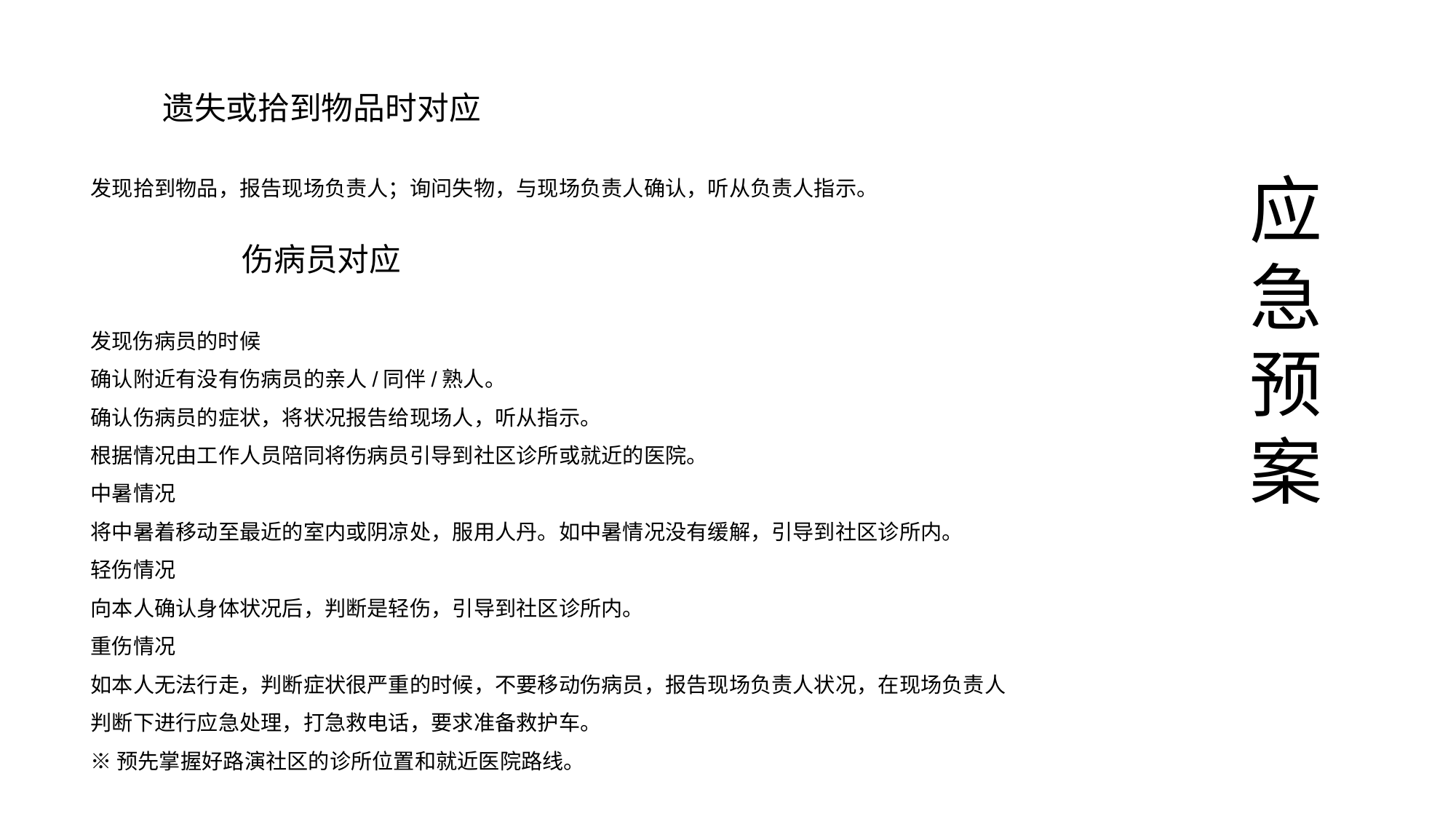

遗失或拾到物品时对应
发现拾到物品，报告现场负责人；询问失物，与现场负责人确认，听从负责人指示。

发现伤病员的时候
确认附近有没有伤病员的亲人/同伴/熟人。
确认伤病员的症状，将状况报告给现场人，听从指示。
根据情况由工作人员陪同将伤病员引导到社区诊所或就近的医院。
中暑情况
将中暑着移动至最近的室内或阴凉处，服用人丹。如中暑情况没有缓解，引导到社区诊所内。
轻伤情况
向本人确认身体状况后，判断是轻伤，引导到社区诊所内。
重伤情况
如本人无法行走，判断症状很严重的时候，不要移动伤病员，报告现场负责人状况，在现场负责人
判断下进行应急处理，打急救电话，要求准备救护车。
※预先掌握好路演社区的诊所位置和就近医院路线。
应急预案

伤病员对应